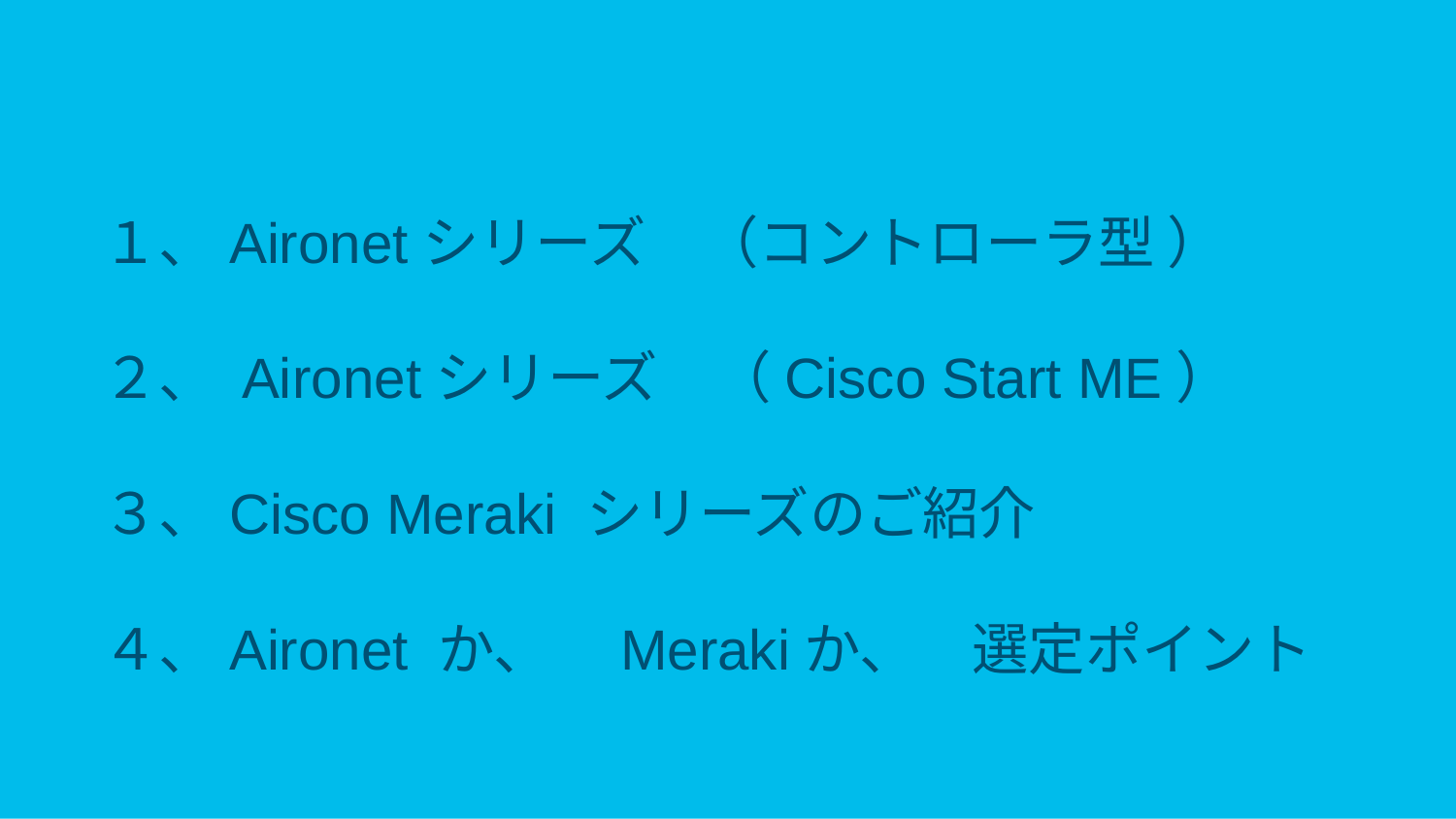

１、Aironetシリーズ　（コントローラ型 ）

２、 Aironetシリーズ　（Cisco Start ME）

３、Cisco Meraki シリーズのご紹介

４、Aironet か、　Merakiか、　選定ポイント